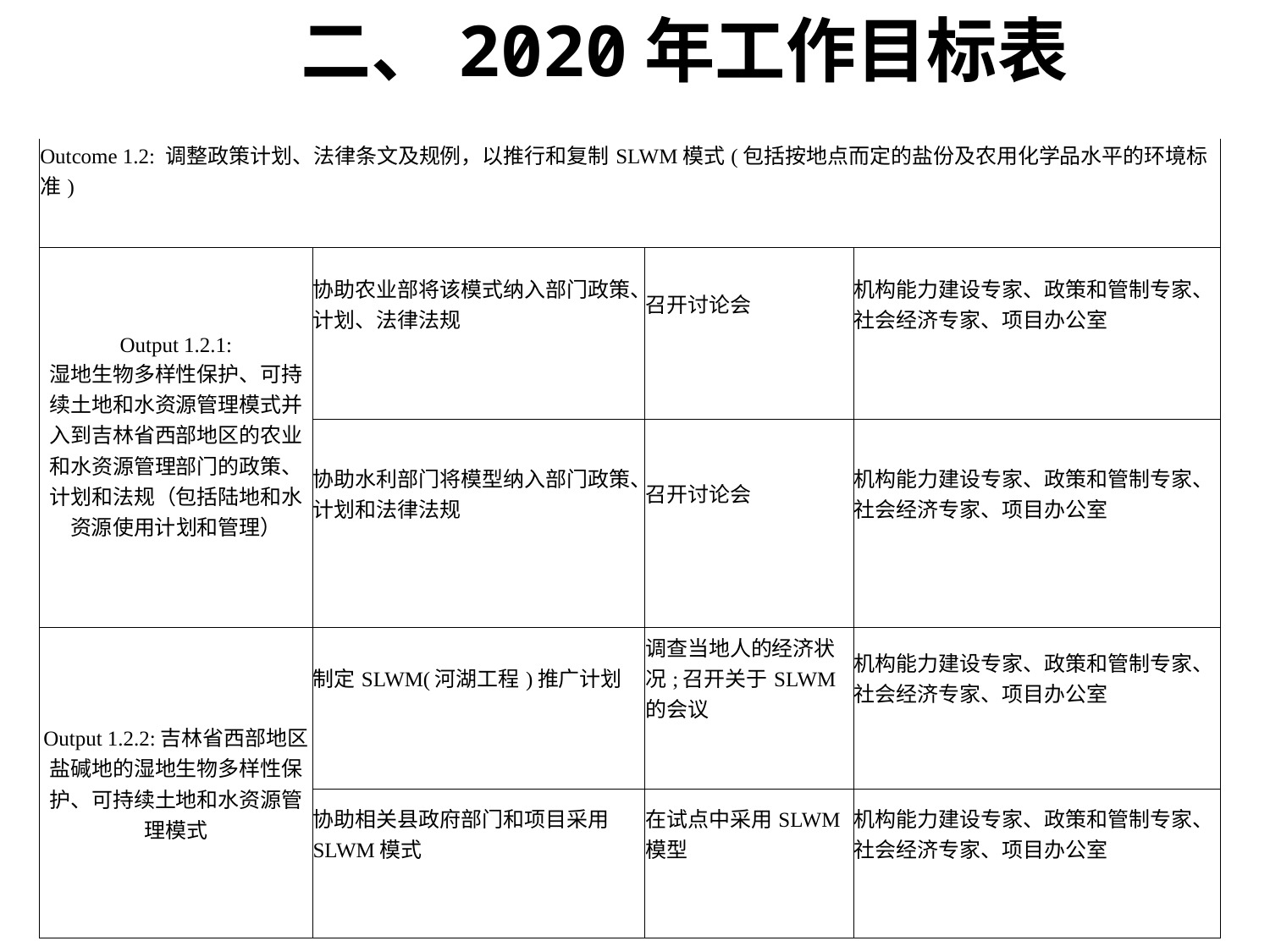

二、2020年工作目标表
| Outcome 1.2: 调整政策计划、法律条文及规例，以推行和复制SLWM模式(包括按地点而定的盐份及农用化学品水平的环境标准) |  |  |  |
| --- | --- | --- | --- |
| Output 1.2.1: 湿地生物多样性保护、可持续土地和水资源管理模式并入到吉林省西部地区的农业和水资源管理部门的政策、计划和法规（包括陆地和水资源使用计划和管理） | 协助农业部将该模式纳入部门政策、计划、法律法规 | 召开讨论会 | 机构能力建设专家、政策和管制专家、社会经济专家、项目办公室 |
|  | 协助水利部门将模型纳入部门政策、计划和法律法规 | 召开讨论会 | 机构能力建设专家、政策和管制专家、社会经济专家、项目办公室 |
| Output 1.2.2:吉林省西部地区盐碱地的湿地生物多样性保护、可持续土地和水资源管理模式 | 制定SLWM(河湖工程)推广计划 | 调查当地人的经济状况;召开关于SLWM的会议 | 机构能力建设专家、政策和管制专家、社会经济专家、项目办公室 |
|  | 协助相关县政府部门和项目采用SLWM模式 | 在试点中采用SLWM模型 | 机构能力建设专家、政策和管制专家、社会经济专家、项目办公室 |